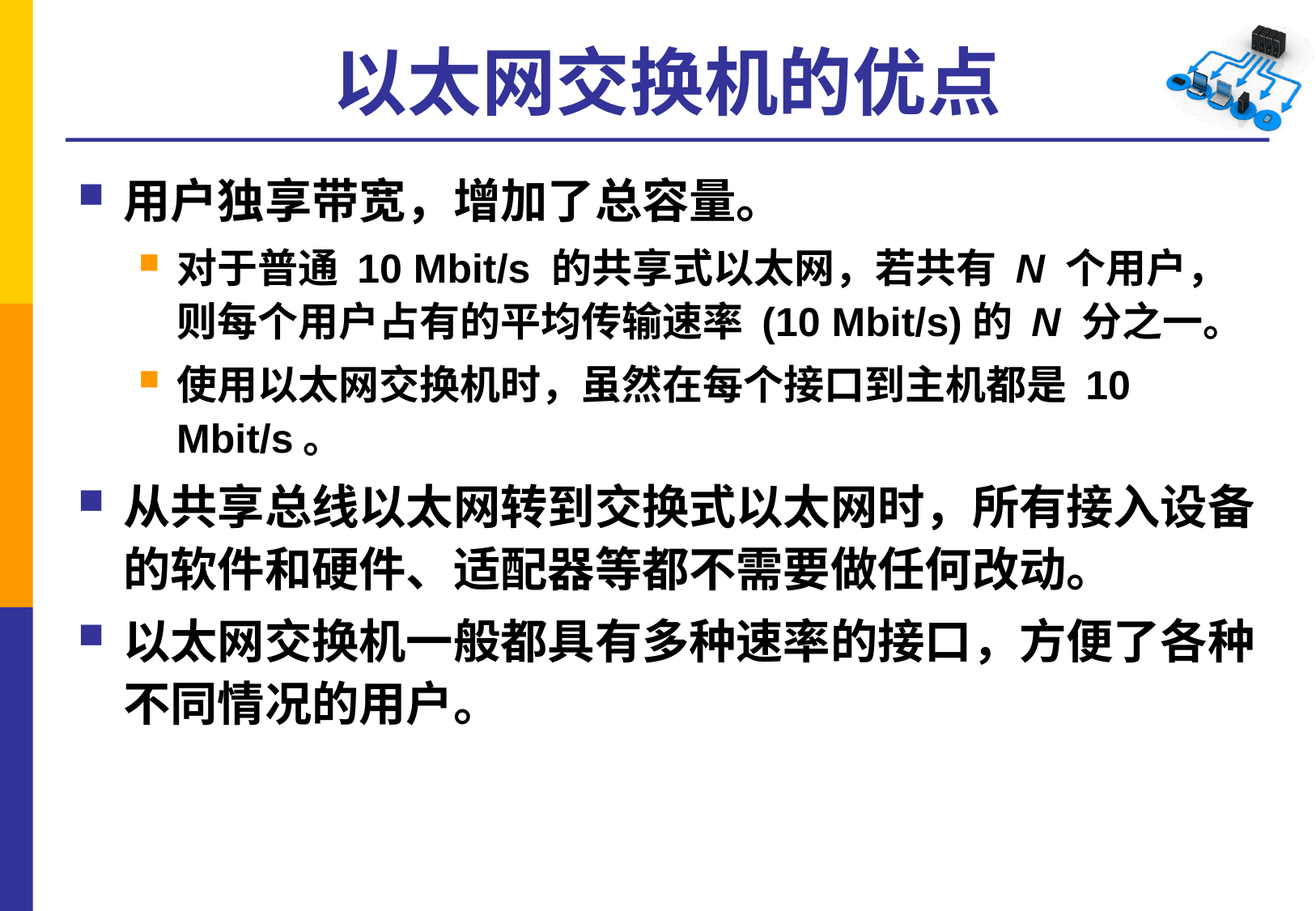

# 以太网交换机的优点
用户独享带宽，增加了总容量。
对于普通 10 Mbit/s 的共享式以太网，若共有 N 个用户，则每个用户占有的平均传输速率 (10 Mbit/s)的 N 分之一。
使用以太网交换机时，虽然在每个接口到主机都是 10 Mbit/s。
从共享总线以太网转到交换式以太网时，所有接入设备的软件和硬件、适配器等都不需要做任何改动。
以太网交换机一般都具有多种速率的接口，方便了各种不同情况的用户。